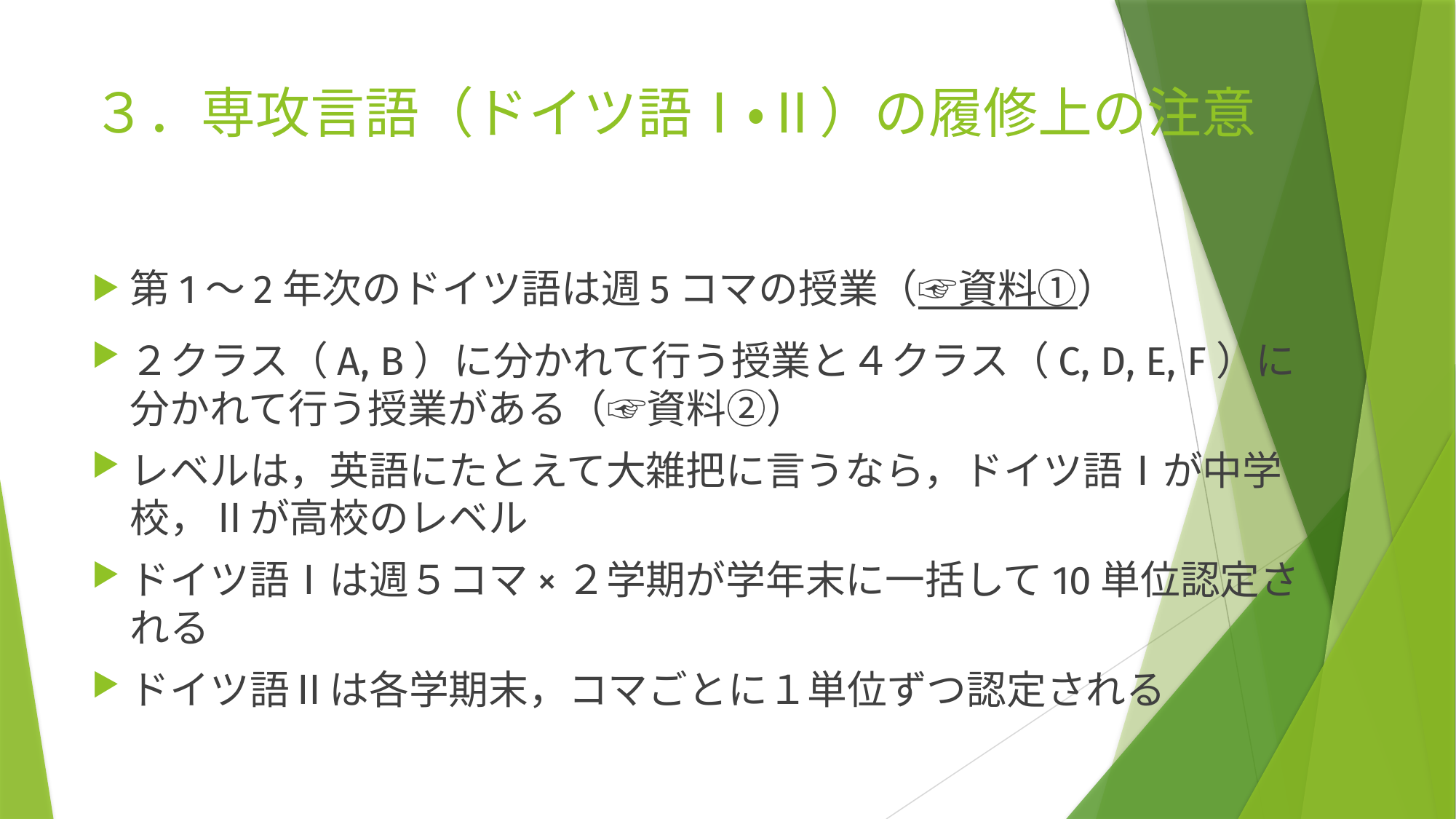

# ３．専攻言語（ドイツ語Ⅰ・Ⅱ）の履修上の注意
第1～2年次のドイツ語は週5コマの授業（☞資料①）
２クラス（A, B）に分かれて行う授業と４クラス（C, D, E, F）に分かれて行う授業がある（☞資料②）
レベルは，英語にたとえて大雑把に言うなら，ドイツ語Ⅰが中学校，Ⅱが高校のレベル
ドイツ語Ⅰは週５コマ×２学期が学年末に一括して10単位認定される
ドイツ語Ⅱは各学期末，コマごとに１単位ずつ認定される